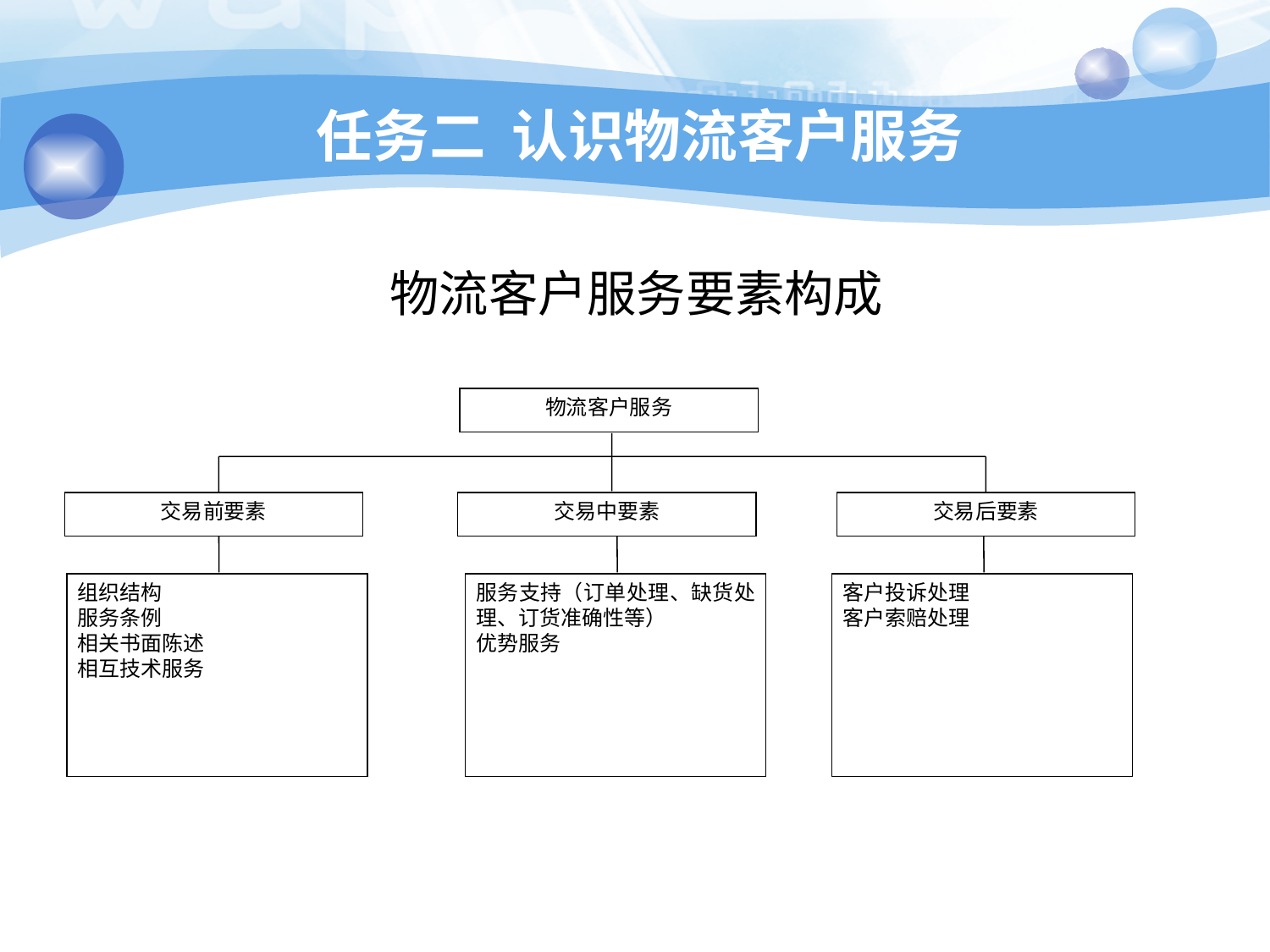

# 任务二  认识物流客户服务
物流客户服务要素构成

物流客户服务

交易前要素
交易中要素
交易后要素

组织结构
服务条例
相关书面陈述
相互技术服务

服务支持（订单处理、缺货处理、订货准确性等）
优势服务

客户投诉处理
客户索赔处理